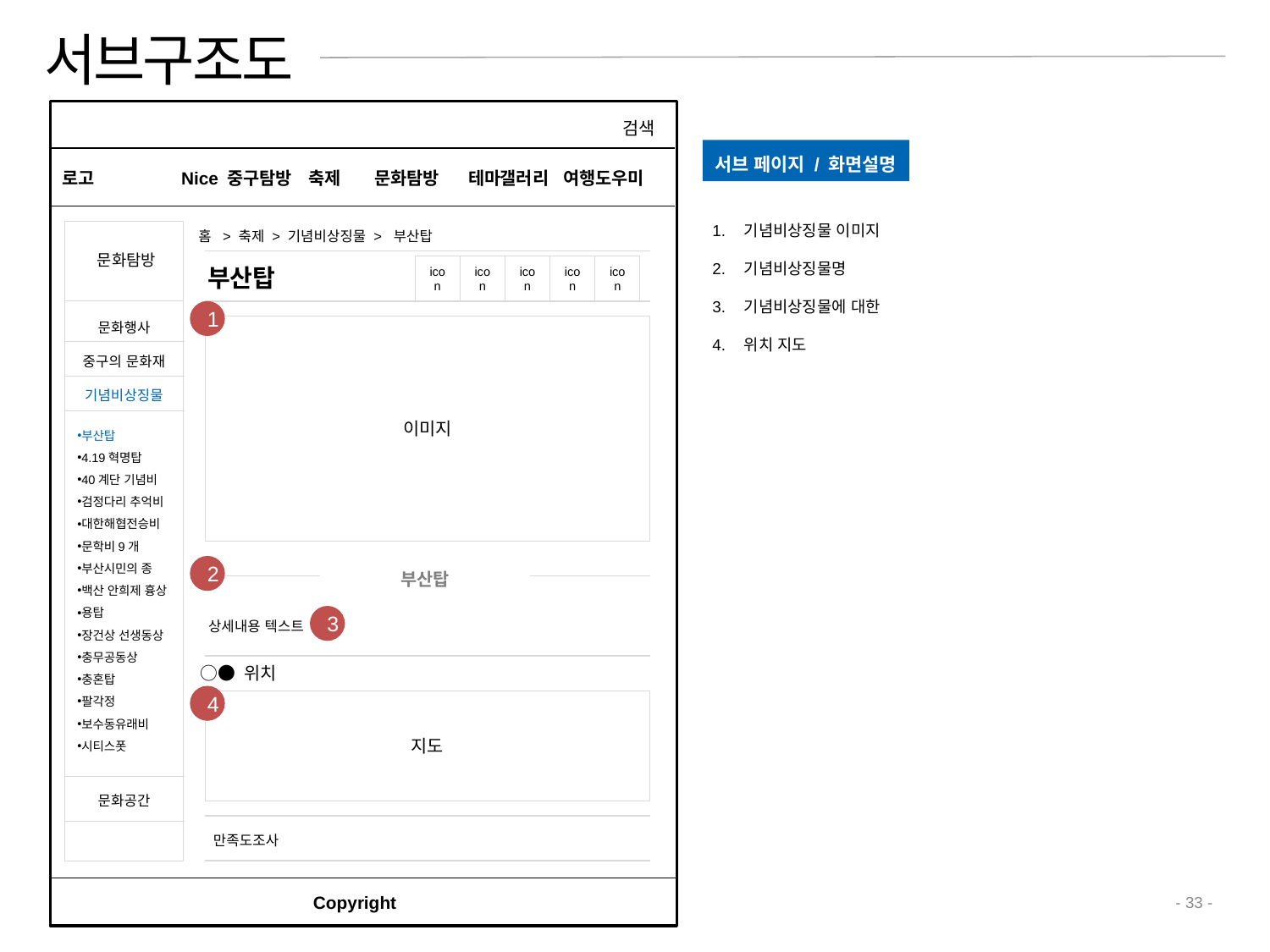

# 서브구조도
ㄷ
검색
서브 페이지 / 화면설명

로고
Nice 중구탐방	축제       문화탐방      테마갤러리   여행도우미
기념비상징물 이미지
기념비상징물명
기념비상징물에 대한
위치 지도

문화탐방
홈  > 축제 > 기념비상징물 >  부산탑
부산탑
icon
icon
icon
icon
icon
문화행사
중구의 문화재
기념비상징물

문화공간

1
이미지
부산탑
4.19혁명탑
40계단 기념비
검정다리 추억비
대한해협전승비
문학비9개
부산시민의 종
백산 안희제 흉상
용탑
장건상 선생동상
충무공동상
충혼탑
팔각정
보수동유래비
시티스폿
부산탑
2
3
상세내용 텍스트
○● 위치
4
지도
만족도조사
Copyright